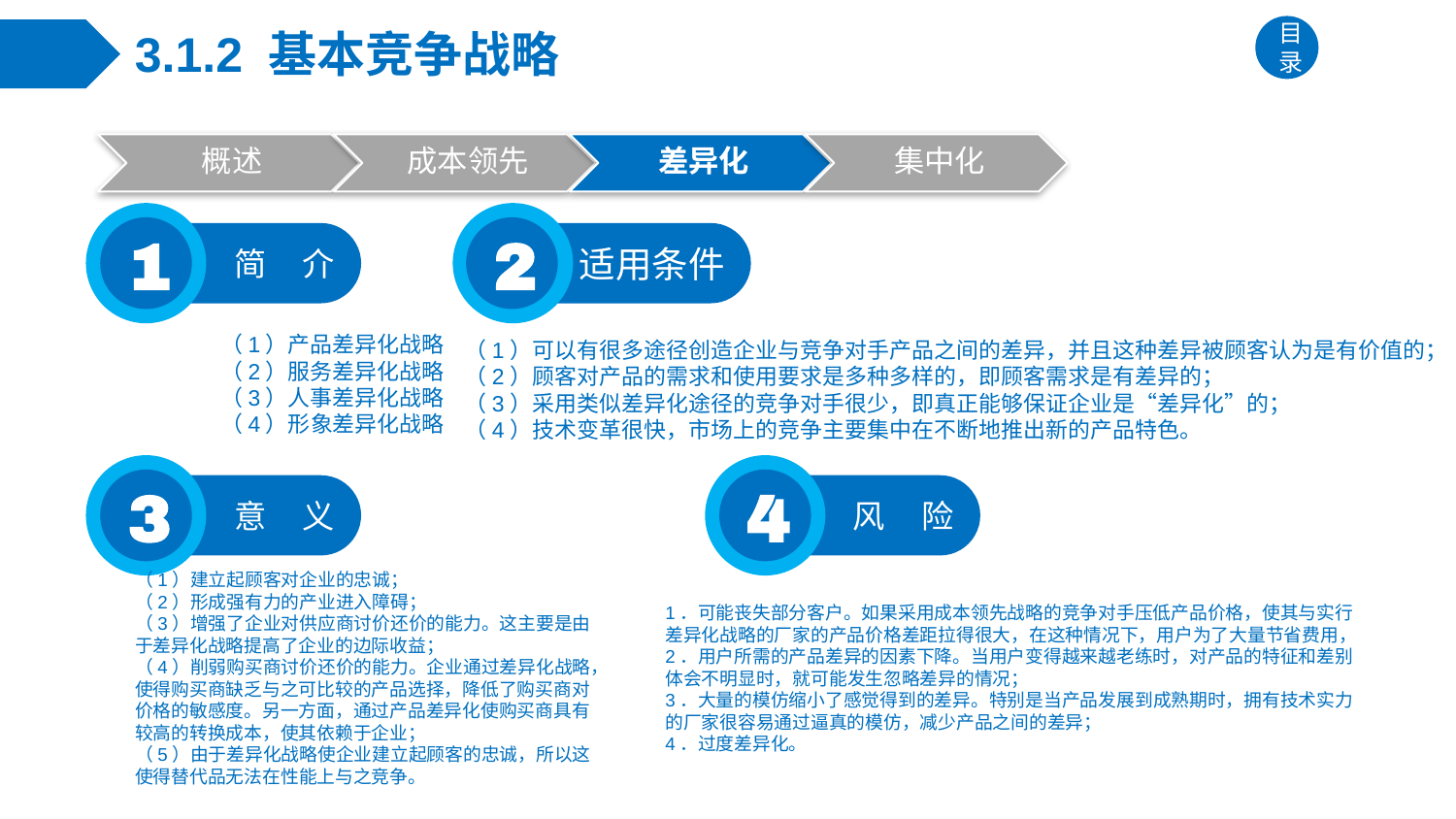

# 3.1.2 基本竞争战略
目录
概述
成本领先
差异化
集中化

1
简     介

2
适用条件
（1）产品差异化战略
（2）服务差异化战略
（3）人事差异化战略
（4）形象差异化战略
（1）可以有很多途径创造企业与竞争对手产品之间的差异，并且这种差异被顾客认为是有价值的；
（2）顾客对产品的需求和使用要求是多种多样的，即顾客需求是有差异的；
（3）采用类似差异化途径的竞争对手很少，即真正能够保证企业是“差异化”的；
（4）技术变革很快，市场上的竞争主要集中在不断地推出新的产品特色。

3
意     义

4
风     险
（1）建立起顾客对企业的忠诚；
（2）形成强有力的产业进入障碍；
（3）增强了企业对供应商讨价还价的能力。这主要是由于差异化战略提高了企业的边际收益；
（4）削弱购买商讨价还价的能力。企业通过差异化战略，使得购买商缺乏与之可比较的产品选择，降低了购买商对价格的敏感度。另一方面，通过产品差异化使购买商具有较高的转换成本，使其依赖于企业；
（5）由于差异化战略使企业建立起顾客的忠诚，所以这使得替代品无法在性能上与之竞争。
1．可能丧失部分客户。如果采用成本领先战略的竞争对手压低产品价格，使其与实行差异化战略的厂家的产品价格差距拉得很大，在这种情况下，用户为了大量节省费用，2．用户所需的产品差异的因素下降。当用户变得越来越老练时，对产品的特征和差别体会不明显时，就可能发生忽略差异的情况；
3．大量的模仿缩小了感觉得到的差异。特别是当产品发展到成熟期时，拥有技术实力的厂家很容易通过逼真的模仿，减少产品之间的差异；
4．过度差异化。